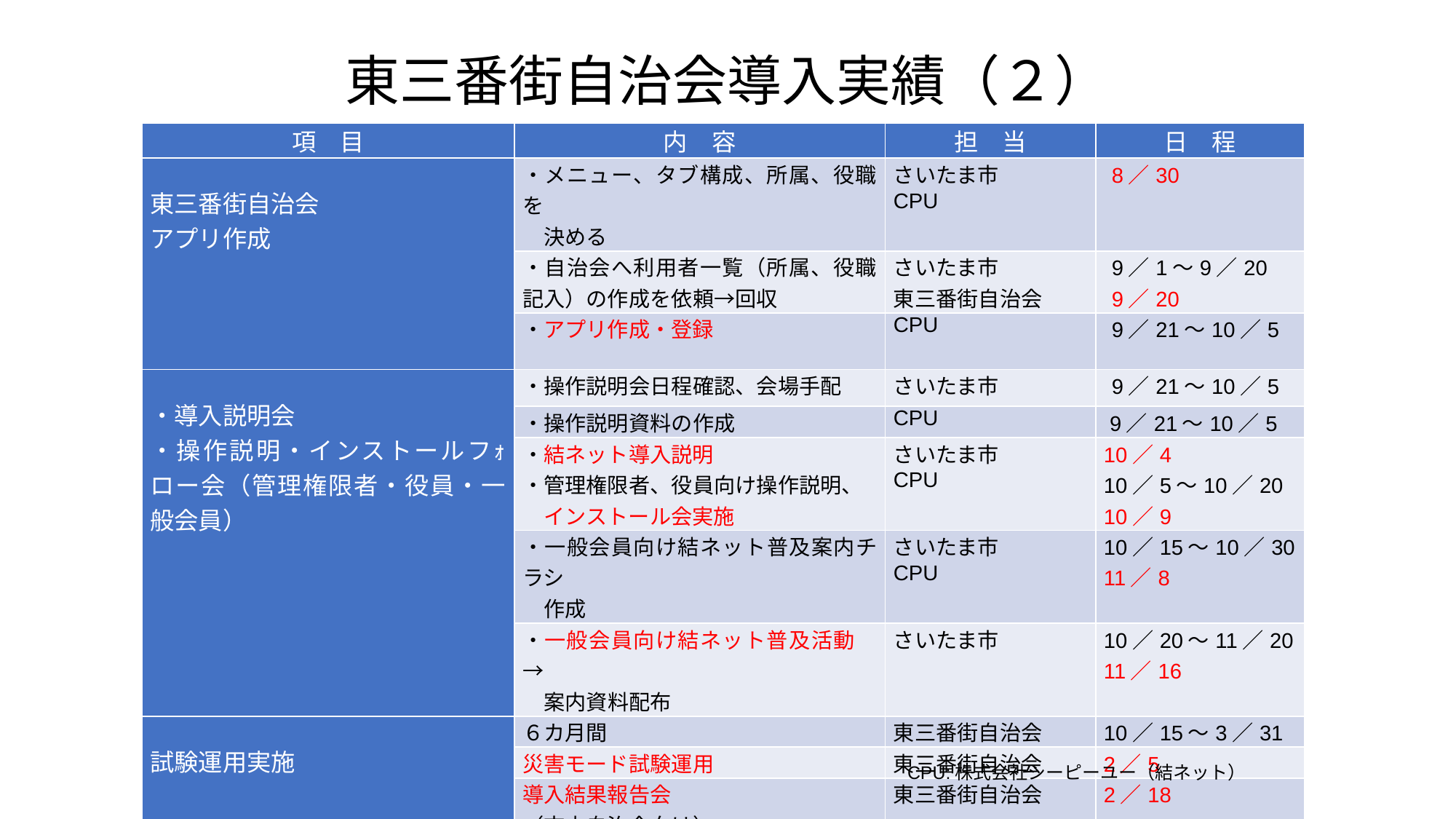

# 東三番街自治会導入実績（２）
| 項　目 | 内　容 | 担　当 | 日　程 |
| --- | --- | --- | --- |
| 東三番街自治会 アプリ作成 | ・メニュー、タブ構成、所属、役職を 　決める | さいたま市 CPU | 8／30 |
|  | ・自治会へ利用者一覧（所属、役職記入）の作成を依頼→回収 | さいたま市 東三番街自治会 | 9／1〜9／20 9／20 |
|  | ・アプリ作成・登録 | CPU | 9／21〜10／5 |
| ・導入説明会 ・操作説明・インストールフｫロー会（管理権限者・役員・一般会員） | ・操作説明会日程確認、会場手配 | さいたま市 | 9／21〜10／5 |
|  | ・操作説明資料の作成 | CPU | 9／21〜10／5 |
|  | ・結ネット導入説明 ・管理権限者、役員向け操作説明、 　インストール会実施 | さいたま市 CPU | 10／4 10／5〜10／20 10／9 |
|  | ・一般会員向け結ネット普及案内チラシ 　作成 | さいたま市 CPU | 10／15〜10／30 11／8 |
|  | ・一般会員向け結ネット普及活動　→ 　案内資料配布 | さいたま市 | 10／20〜11／20 11／16 |
| 試験運用実施 | ６カ月間 | 東三番街自治会 | 10／15〜3／31 |
|  | 災害モード試験運用 | 東三番街自治会 | 2／5 |
|  | 導入結果報告会 （市内自治会向け） | 東三番街自治会 | 2／18 |
| 試験運用の検証 | ・試験運用内容の検証 ・アンケート調査 | さいたま市 東三番街自治会 | 1月〜3月 2／　〜 |
CPU:株式会社シーピーユー（結ネット）